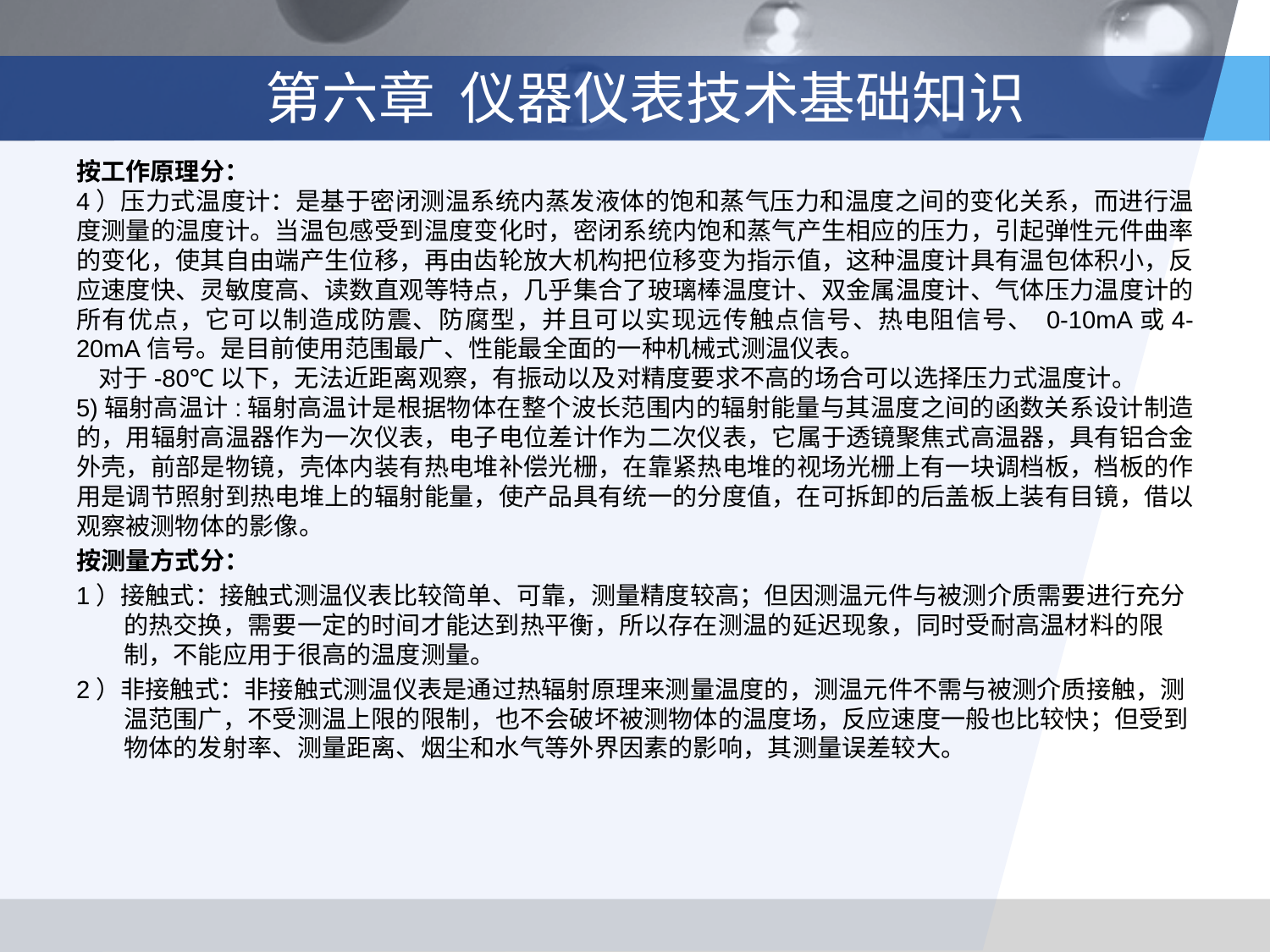

# 第六章  仪器仪表技术基础知识
按工作原理分：
4）压力式温度计：是基于密闭测温系统内蒸发液体的饱和蒸气压力和温度之间的变化关系，而进行温度测量的温度计。当温包感受到温度变化时，密闭系统内饱和蒸气产生相应的压力，引起弹性元件曲率的变化，使其自由端产生位移，再由齿轮放大机构把位移变为指示值，这种温度计具有温包体积小，反应速度快、灵敏度高、读数直观等特点，几乎集合了玻璃棒温度计、双金属温度计、气体压力温度计的所有优点，它可以制造成防震、防腐型，并且可以实现远传触点信号、热电阻信号、 0-10mA或4-20mA信号。是目前使用范围最广、性能最全面的一种机械式测温仪表。
   对于-80℃以下，无法近距离观察，有振动以及对精度要求不高的场合可以选择压力式温度计。
5)辐射高温计:辐射高温计是根据物体在整个波长范围内的辐射能量与其温度之间的函数关系设计制造的，用辐射高温器作为一次仪表，电子电位差计作为二次仪表，它属于透镜聚焦式高温器，具有铝合金外壳，前部是物镜，壳体内装有热电堆补偿光栅，在靠紧热电堆的视场光栅上有一块调档板，档板的作用是调节照射到热电堆上的辐射能量，使产品具有统一的分度值，在可拆卸的后盖板上装有目镜，借以观察被测物体的影像。
按测量方式分：
1）接触式：接触式测温仪表比较简单、可靠，测量精度较高；但因测温元件与被测介质需要进行充分的热交换，需要一定的时间才能达到热平衡，所以存在测温的延迟现象，同时受耐高温材料的限制，不能应用于很高的温度测量。
2）非接触式：非接触式测温仪表是通过热辐射原理来测量温度的，测温元件不需与被测介质接触，测温范围广，不受测温上限的限制，也不会破坏被测物体的温度场，反应速度一般也比较快；但受到物体的发射率、测量距离、烟尘和水气等外界因素的影响，其测量误差较大。